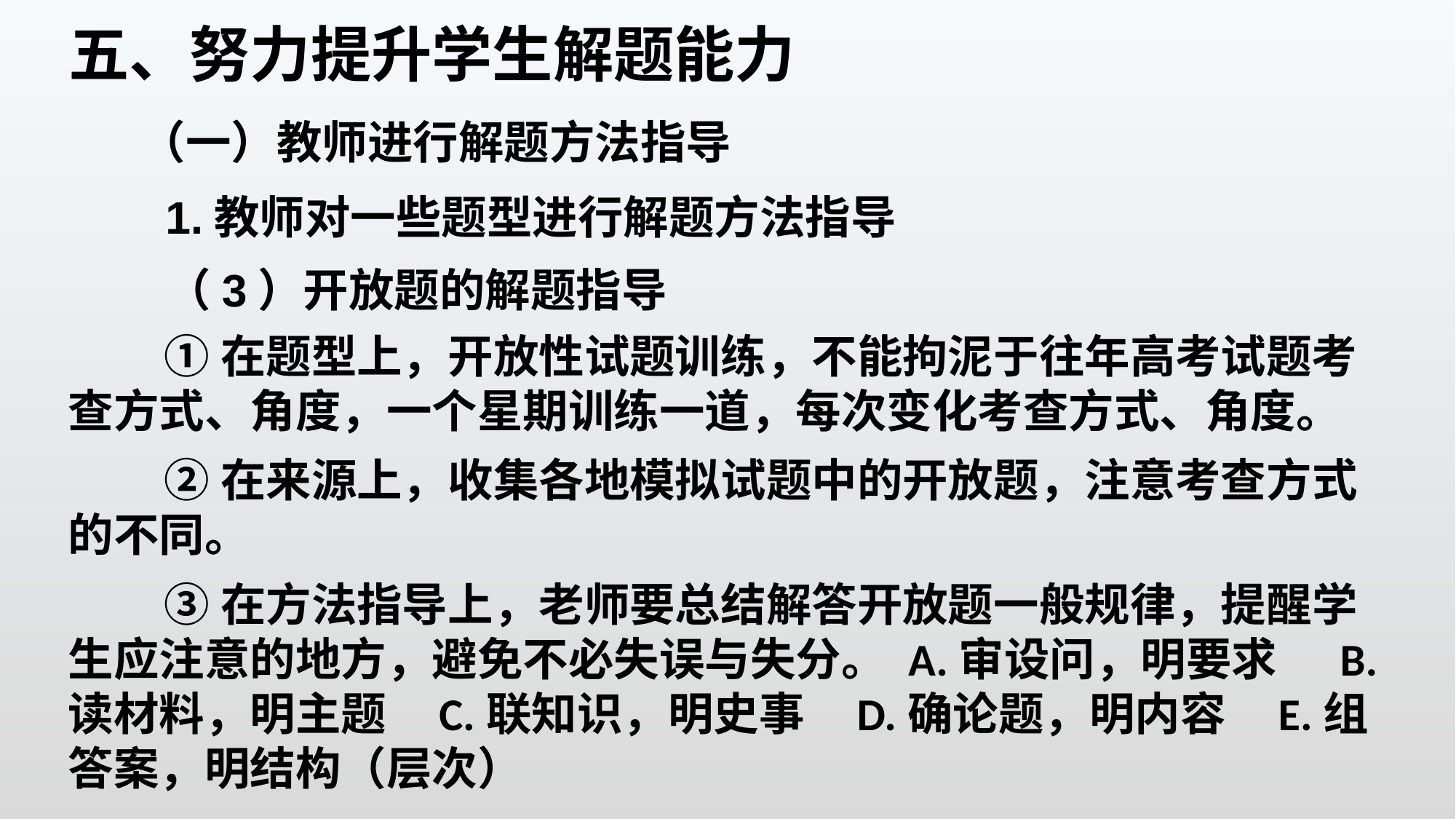

五、努力提升学生解题能力
（一）教师进行解题方法指导
1.教师对一些题型进行解题方法指导
（3）开放题的解题指导
①在题型上，开放性试题训练，不能拘泥于往年高考试题考查方式、角度，一个星期训练一道，每次变化考查方式、角度。
②在来源上，收集各地模拟试题中的开放题，注意考查方式的不同。
③在方法指导上，老师要总结解答开放题一般规律，提醒学生应注意的地方，避免不必失误与失分。 A.审设问，明要求     B.读材料，明主题    C.联知识，明史事    D.确论题，明内容    E.组答案，明结构（层次）